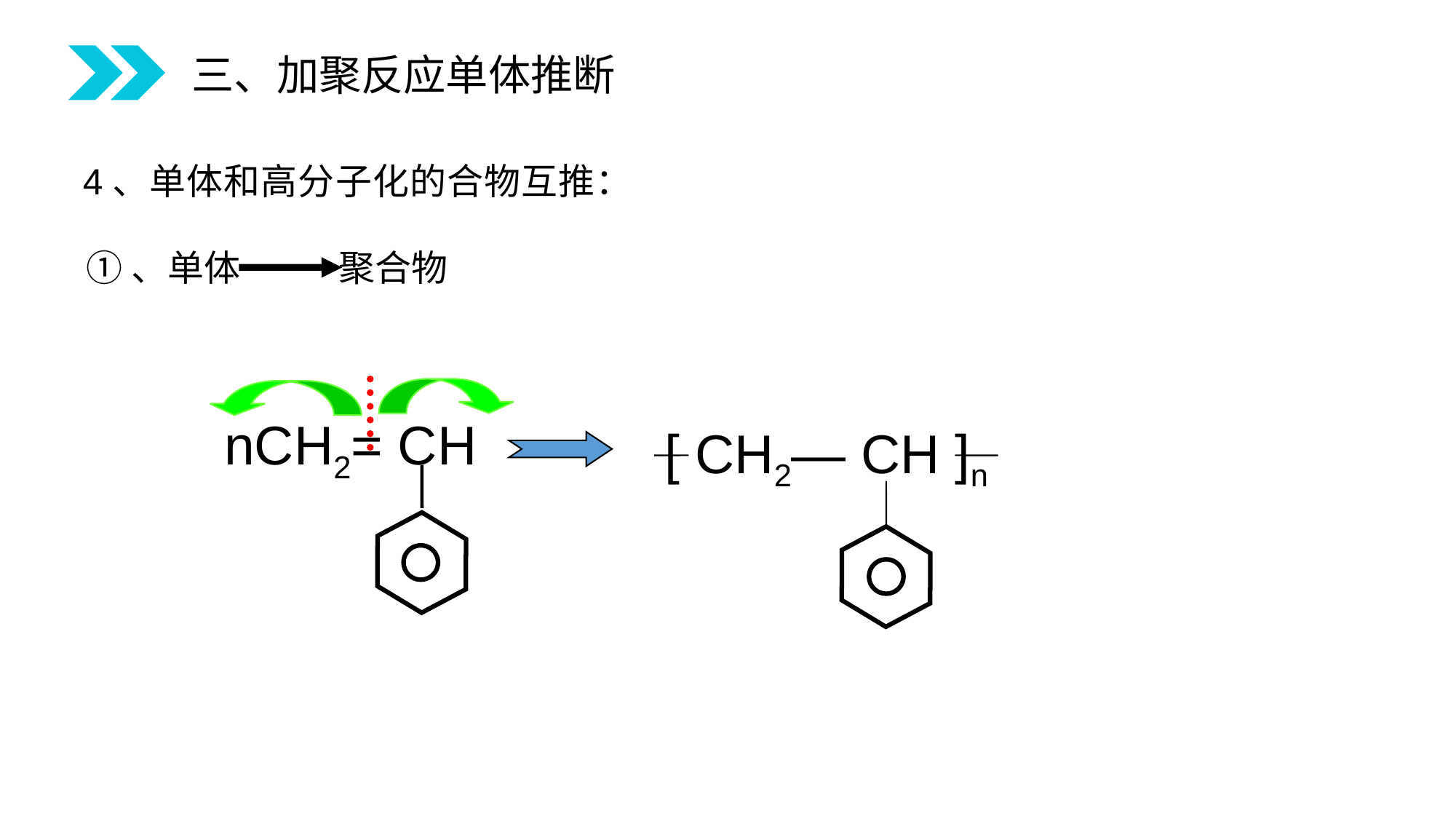

三、加聚反应单体推断
4、单体和高分子化的合物互推：
①、单体            聚合物

 nCH2= CH

[ CH2— CH ]n